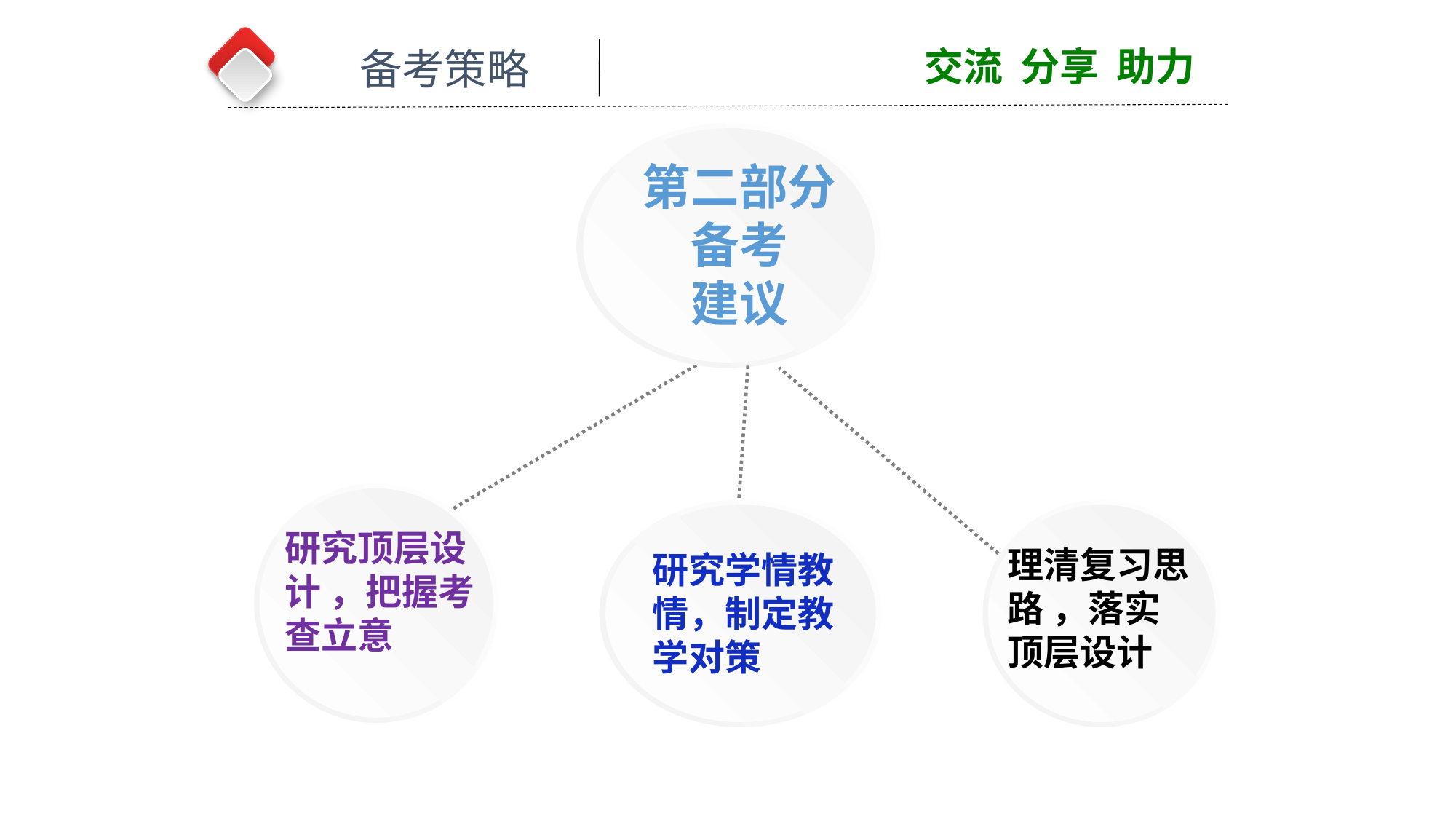

交流  分享  助力
备考策略

第二部分备考
建议

研究顶层设计 ，把握考查立意
理清复习思路 ，落实顶层设计
研究学情教情，制定教学对策